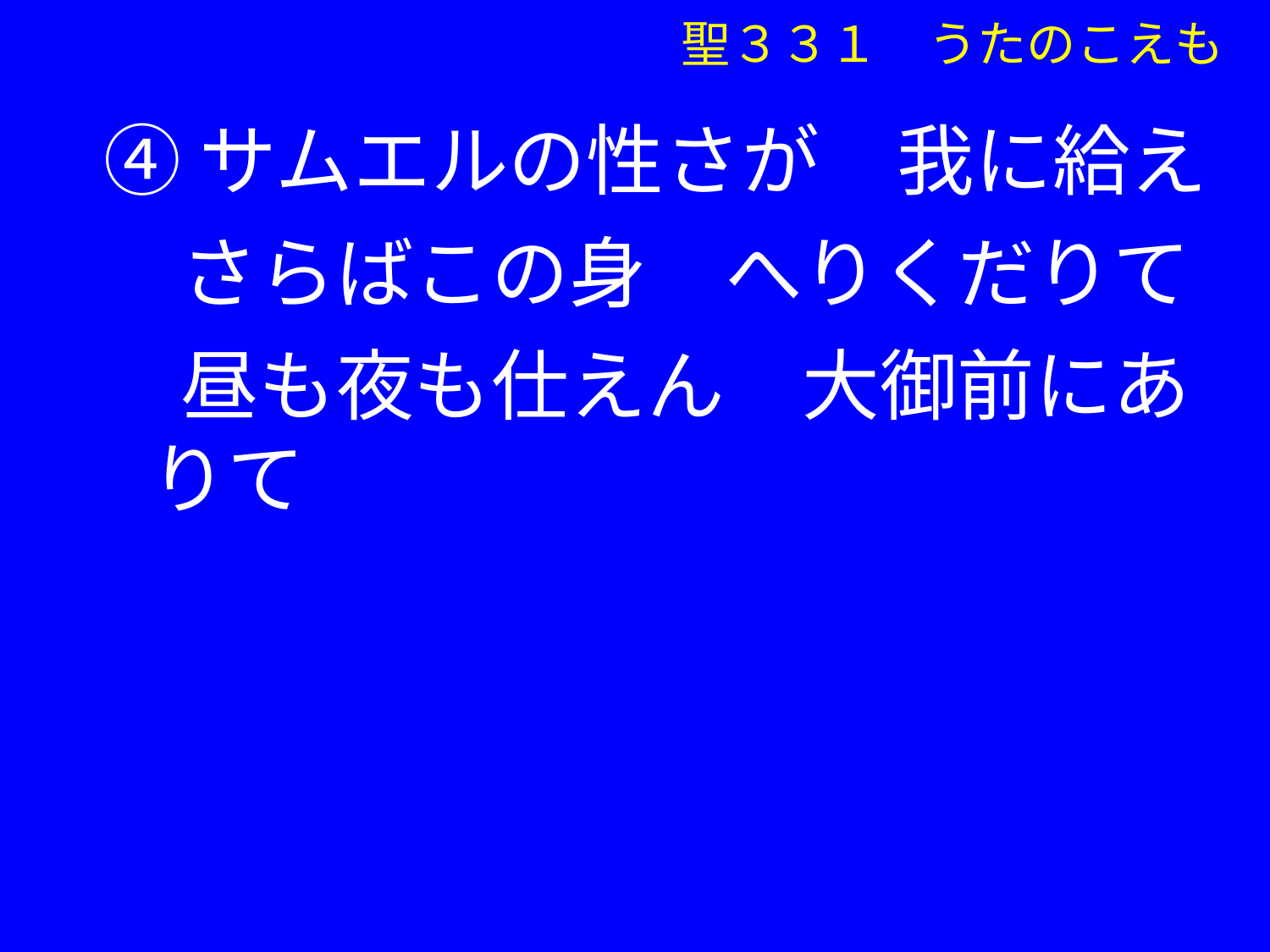

④サムエルの性さが　我に給え
　さらばこの身　へりくだりて
　昼も夜も仕えん　大御前にありて

聖３３１　うたのこえも